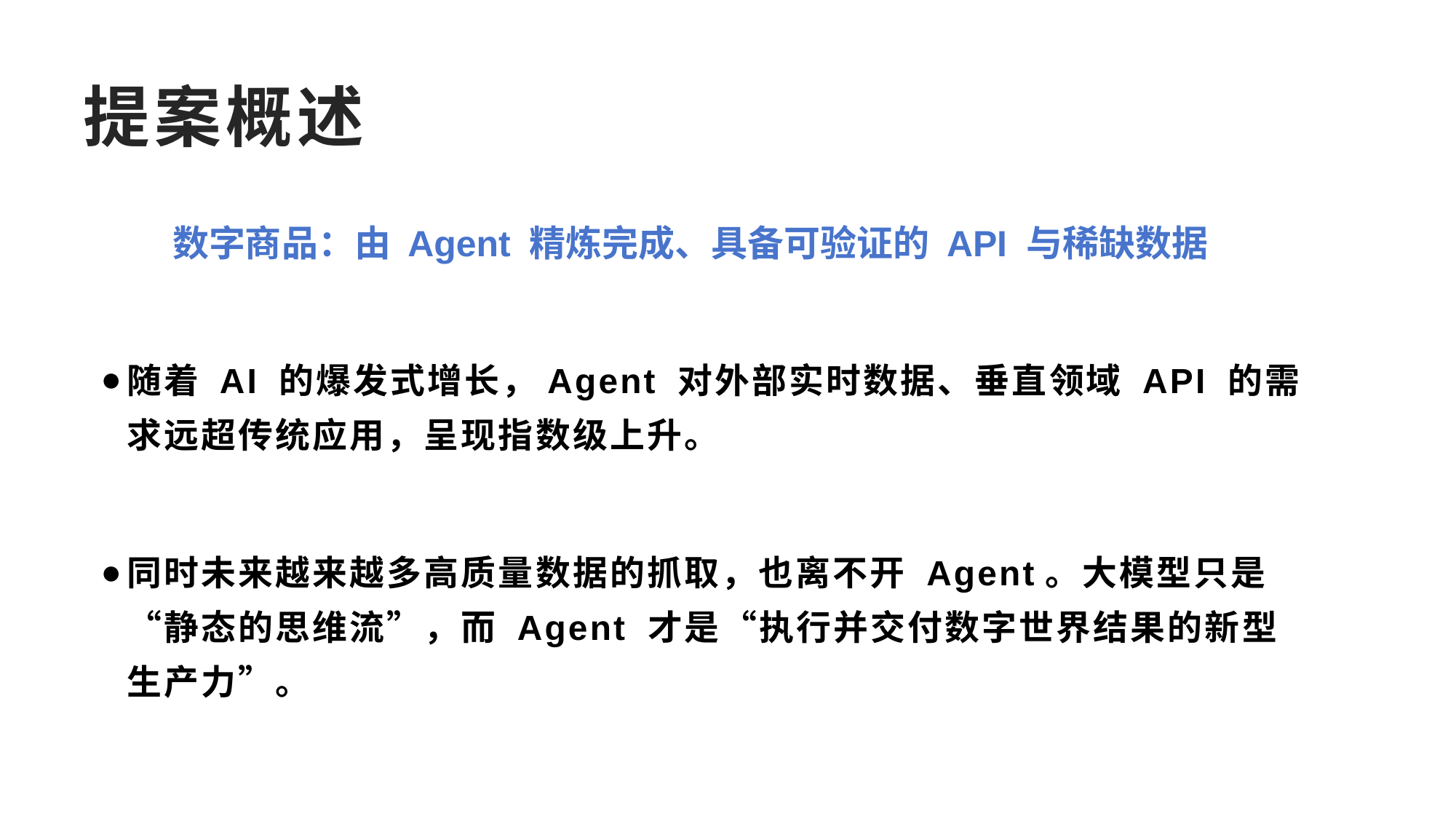

# 提案概述
数字商品：由 Agent 精炼完成、具备可验证的 API 与稀缺数据
随着 AI 的爆发式增长，Agent 对外部实时数据、垂直领域 API 的需求远超传统应用，呈现指数级上升。

同时未来越来越多高质量数据的抓取，也离不开 Agent。大模型只是“静态的思维流”，而 Agent 才是“执行并交付数字世界结果的新型生产力”。